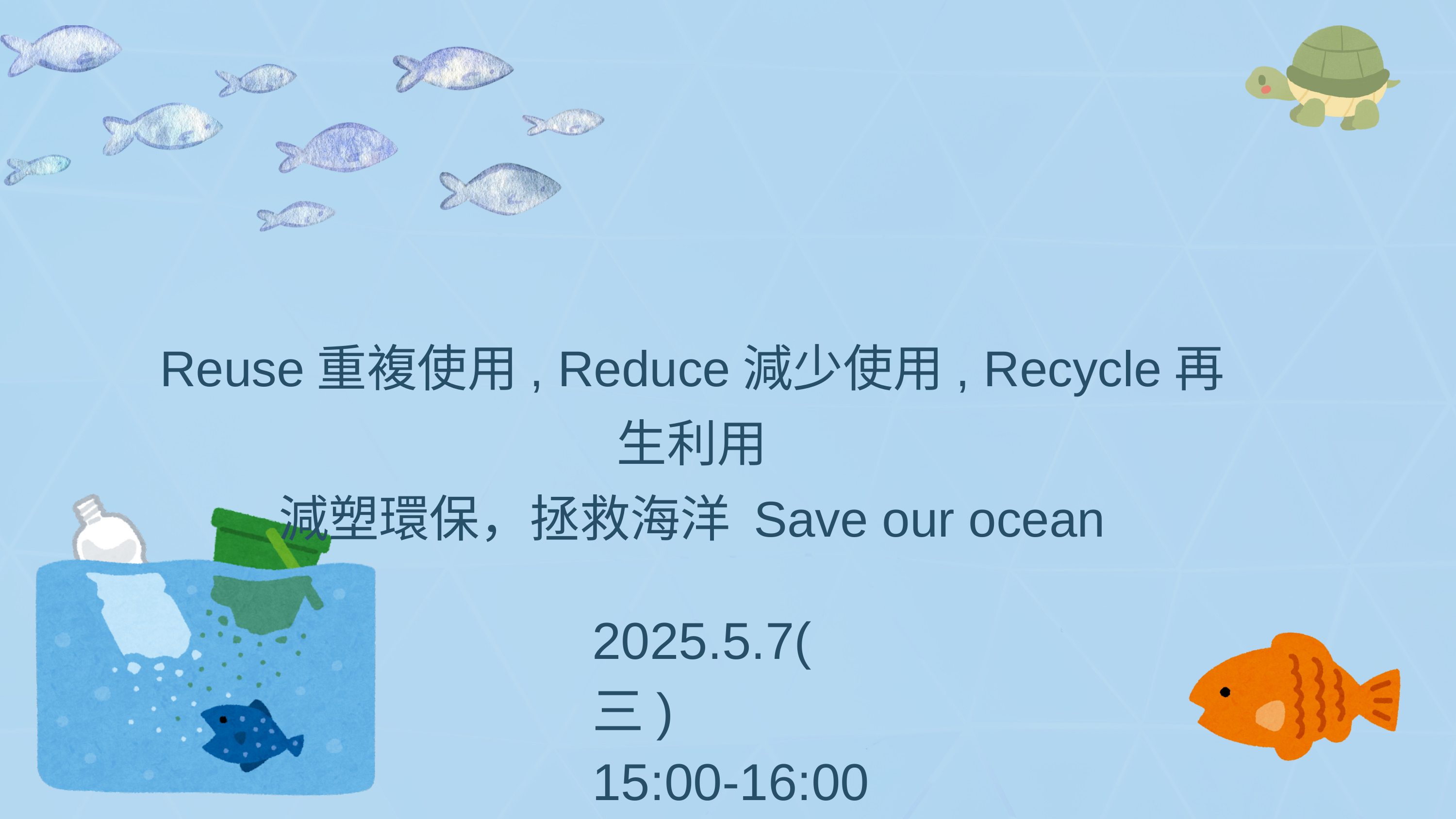

Reuse重複使用, Reduce減少使用, Recycle再生利用
減塑環保，拯救海洋 Save our ocean

2025.5.7(三)
15:00-16:00